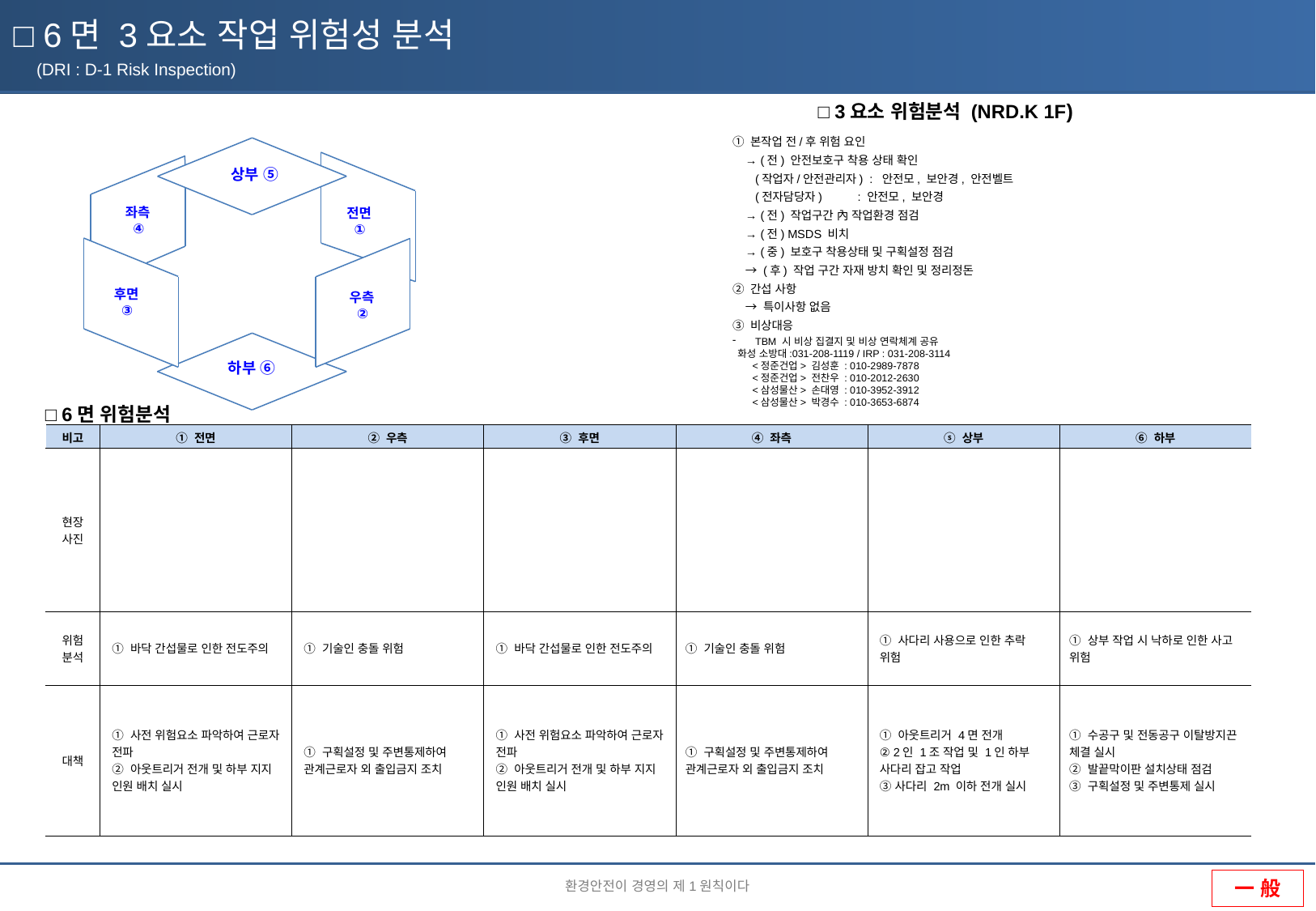

□ 6면 3요소 작업 위험성 분석

(DRI : D-1 Risk Inspection)
□ 3요소 위험분석 (NRD.K 1F)
① 본작업 전/후 위험 요인
    → (전) 안전보호구 착용 상태 확인
       (작업자/안전관리자)  :  안전모, 보안경, 안전벨트
       (전자담당자)           : 안전모, 보안경
    → (전) 작업구간 內 작업환경 점검
    → (전) MSDS 비치
    → (중) 보호구 착용상태 및 구획설정 점검
    → (후) 작업 구간 자재 방치 확인 및 정리정돈
② 간섭 사항
    → 특이사항 없음
③ 비상대응
TBM 시 비상 집결지 및 비상 연락체계 공유
 화성 소방대:031-208-1119 / IRP : 031-208-3114
       <정준건업> 김성훈 : 010-2989-7878
       <정준건업> 전찬우 : 010-2012-2630
       <삼성물산> 손대영 : 010-3952-3912
       <삼성물산> 박경수 : 010-3653-6874
상부 ⑤
좌측
  ④
전면
  ①
후면
  ③
우측
  ②
하부 ⑥
□ 6면 위험분석
| 비고 | ① 전면 | ② 우측 | ③ 후면 | ④ 좌측 | ⓢ 상부 | ⑥ 하부 |
| --- | --- | --- | --- | --- | --- | --- |
| 현장 사진 |  |  |  |  |  |  |
| 위험 분석 | ① 바닥 간섭물로 인한 전도주의 | ① 기술인 충돌 위험 | ① 바닥 간섭물로 인한 전도주의 | ① 기술인 충돌 위험 | ① 사다리 사용으로 인한 추락 위험 | ① 상부 작업 시 낙하로 인한 사고 위험 |
| 대책 | ① 사전 위험요소 파악하여 근로자 전파 ② 아웃트리거 전개 및 하부 지지 인원 배치 실시 | ① 구획설정 및 주변통제하여 관계근로자 외 출입금지 조치 | ① 사전 위험요소 파악하여 근로자 전파 ② 아웃트리거 전개 및 하부 지지 인원 배치 실시 | ① 구획설정 및 주변통제하여 관계근로자 외 출입금지 조치 | ① 아웃트리거 4면 전개 ② 2인 1조 작업 및 1인 하부 사다리 잡고 작업 ③사다리 2m 이하 전개 실시 | ① 수공구 및 전동공구 이탈방지끈 체결 실시 ② 발끝막이판 설치상태 점검 ③ 구획설정 및 주변통제 실시 |